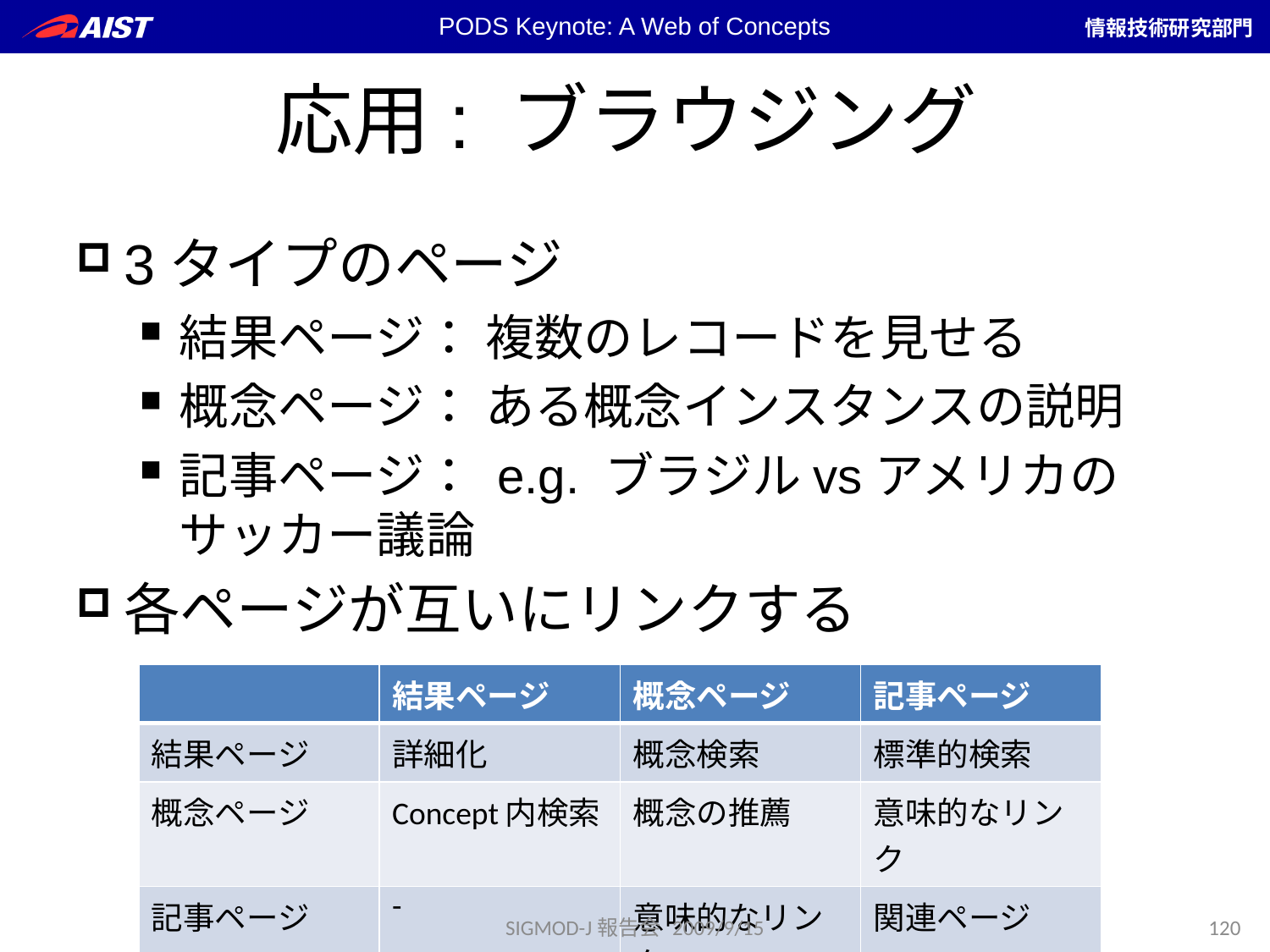

PODS Keynote: A Web of Concepts
# 応用: ブラウジング
3タイプのページ
結果ページ： 複数のレコードを見せる
概念ページ： ある概念インスタンスの説明
記事ページ： e.g. ブラジルvsアメリカのサッカー議論
各ページが互いにリンクする

|  | 結果ページ | 概念ページ | 記事ページ |
| --- | --- | --- | --- |
| 結果ページ | 詳細化 | 概念検索 | 標準的検索 |
| 概念ページ | Concept内検索 | 概念の推薦 | 意味的なリンク |
| 記事ページ | - | 意味的なリンク | 関連ページ |
SIGMOD-J報告会 2009/9/15
120